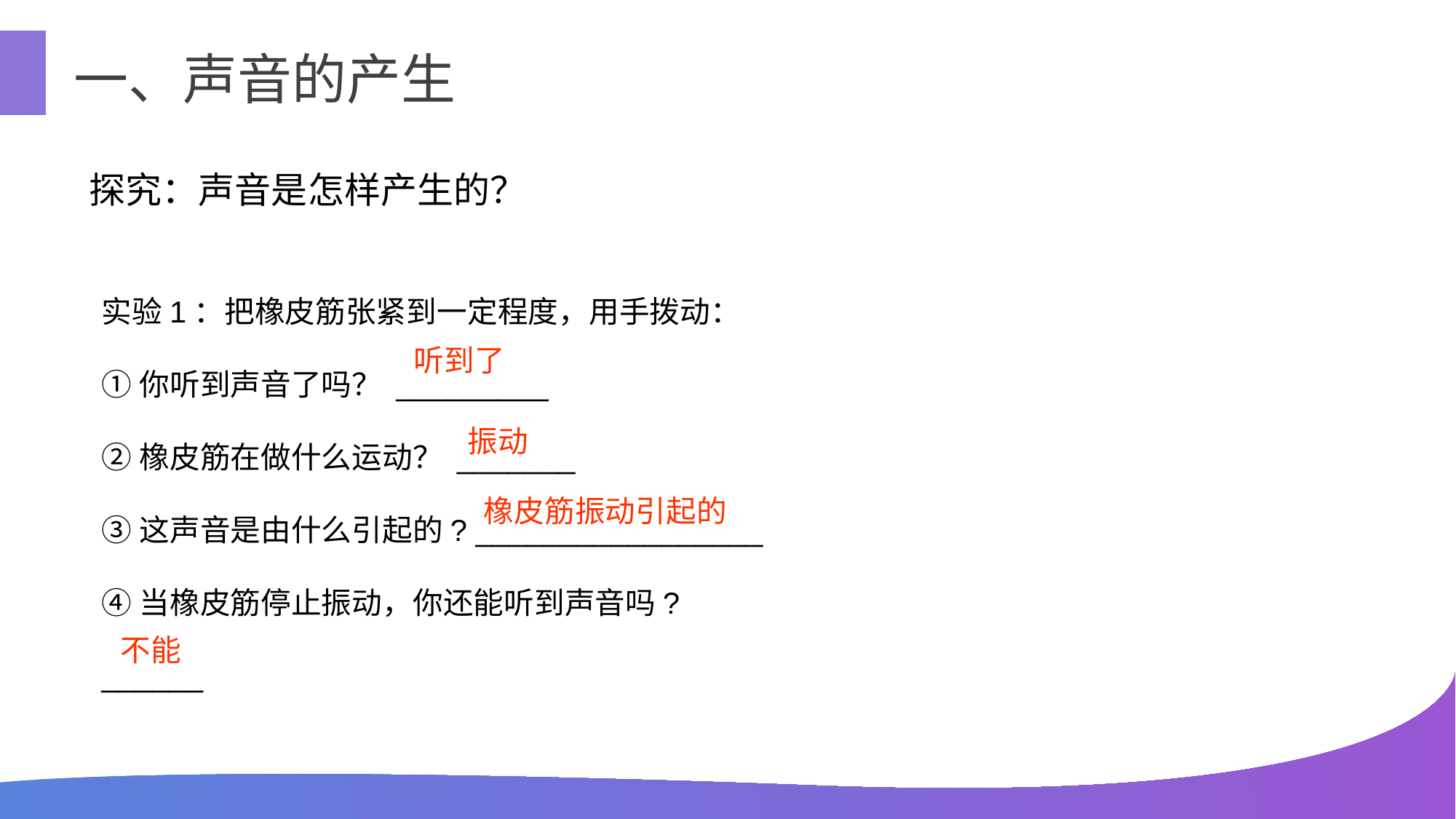

一、声音的产生

探究：声音是怎样产生的？
实验1：把橡皮筋张紧到一定程度，用手拨动：
①你听到声音了吗？ _________
②橡皮筋在做什么运动？ _______
③这声音是由什么引起的? _________________
④当橡皮筋停止振动，你还能听到声音吗?
______
听到了
振动
橡皮筋振动引起的
不能